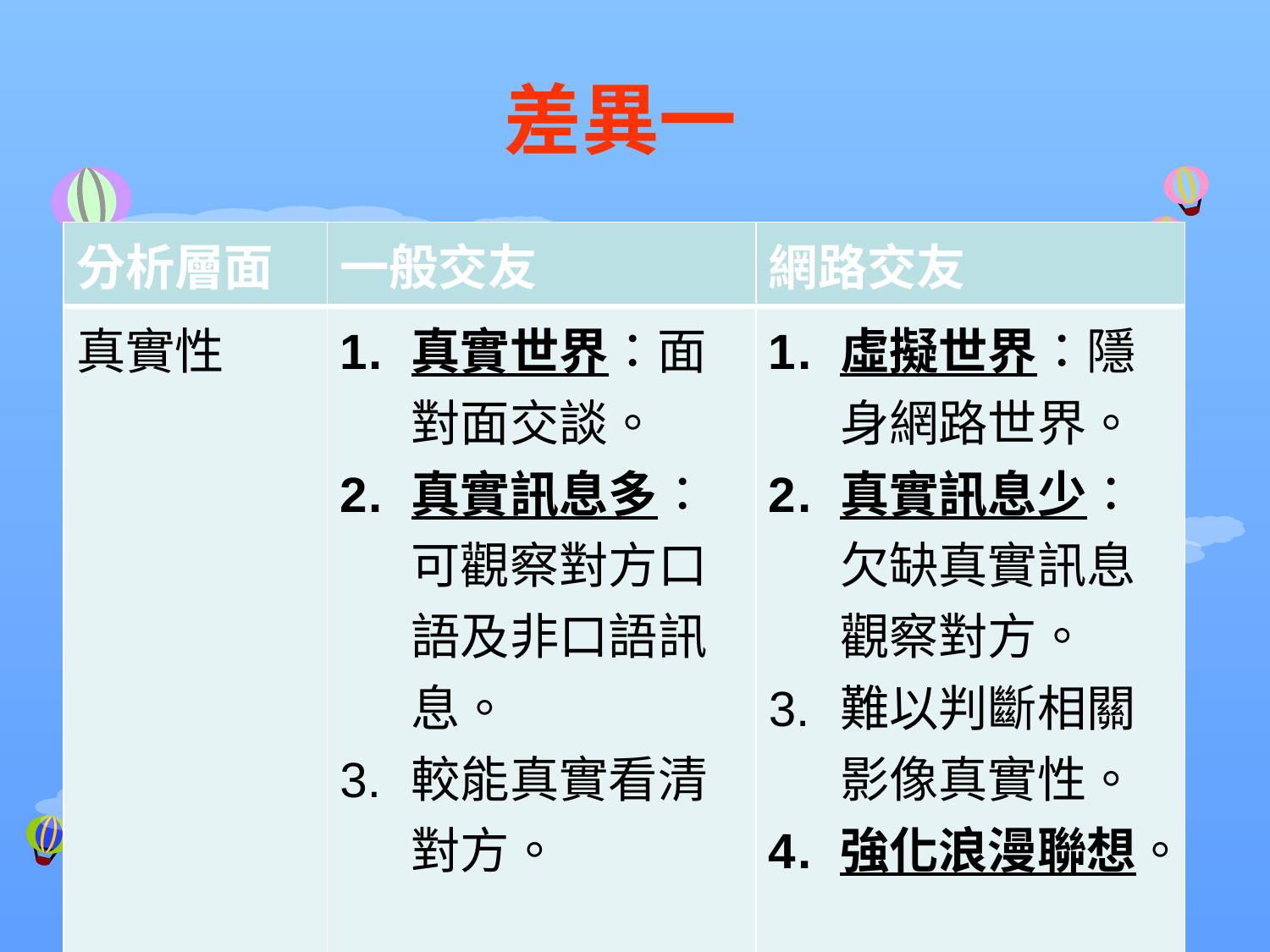

# 差異一
| 分析層面 | 一般交友 | 網路交友 |
| --- | --- | --- |
| 真實性 | 真實世界：面對面交談。 真實訊息多：可觀察對方口語及非口語訊息。 較能真實看清對方。 | 虛擬世界：隱身網路世界。 真實訊息少：欠缺真實訊息觀察對方。 難以判斷相關影像真實性。 強化浪漫聯想。 |